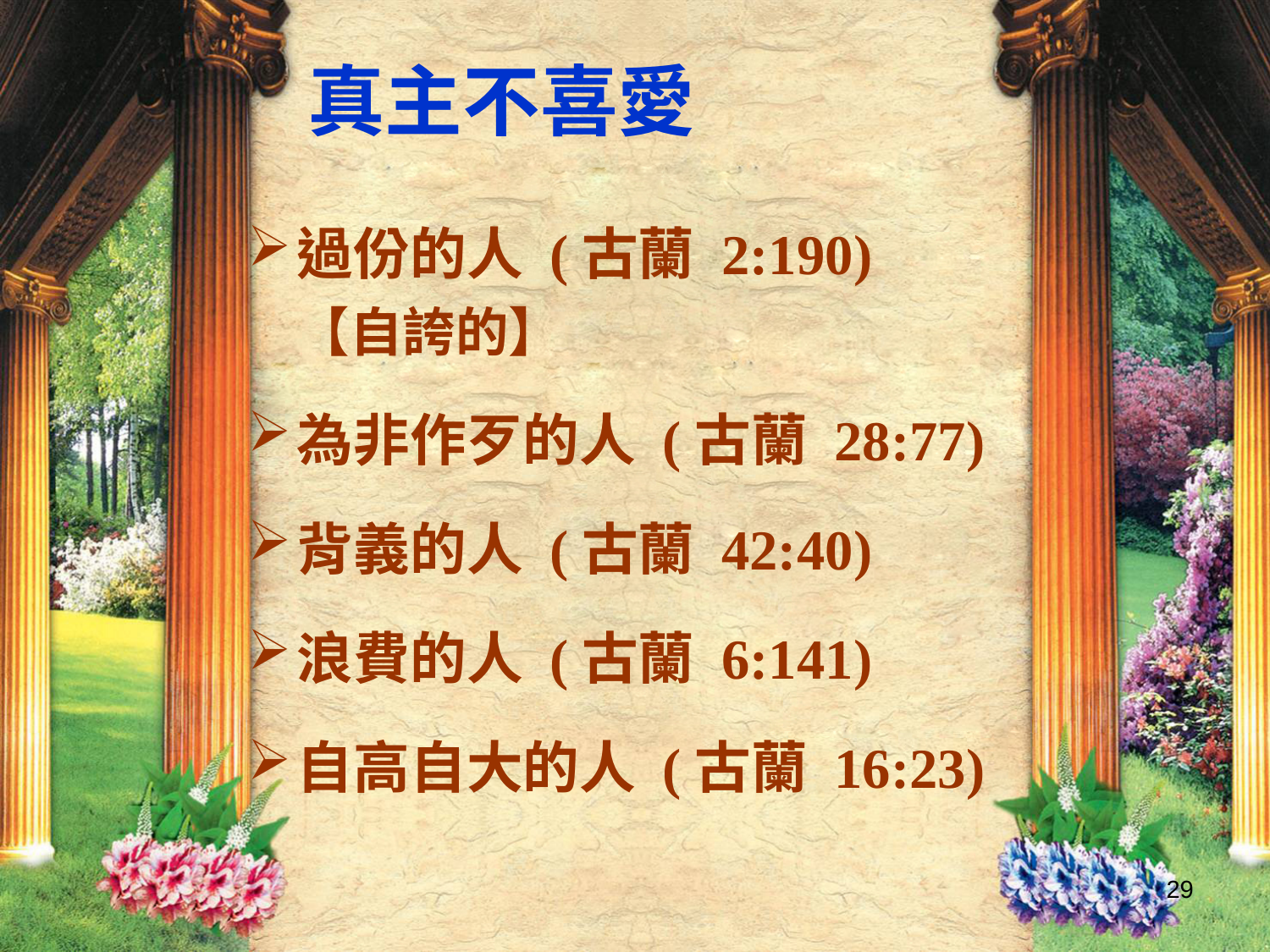

真主不喜愛
過份的人 (古蘭 2:190) 【自誇的】
為非作歹的人 (古蘭 28:77)
背義的人 (古蘭 42:40)
浪費的人 (古蘭 6:141)
自高自大的人 (古蘭 16:23)
29